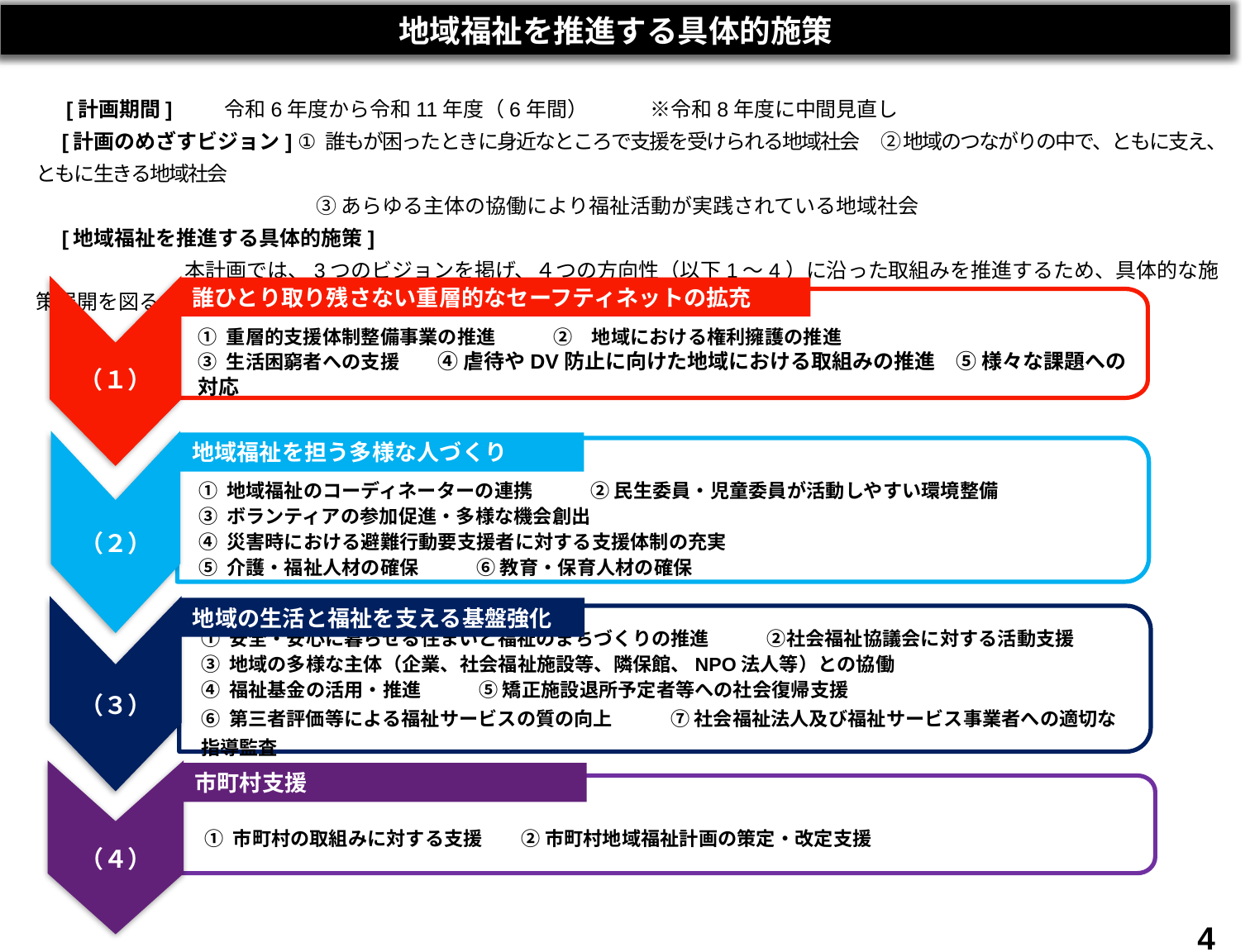

地域福祉を推進する具体的施策

　[計画期間] 　　令和6年度から令和11年度（6年間）　　　※令和8年度に中間見直し
　[計画のめざすビジョン] ① 誰もが困ったときに身近なところで支援を受けられる地域社会　 ② 地域のつながりの中で、ともに支え、ともに生きる地域社会
　    　　　　　　　　　　　   ➂ あらゆる主体の協働により福祉活動が実践されている地域社会
　[地域福祉を推進する具体的施策]
　　　　          　本計画では、3つのビジョンを掲げ、４つの方向性（以下1～4）に沿った取組みを推進するため、具体的な施策展開を図る。

（１）
誰ひとり取り残さない重層的なセーフティネットの拡充

① 重層的支援体制整備事業の推進　　　②　地域における権利擁護の推進
➂ 生活困窮者への支援　　④ 虐待やDV防止に向けた地域における取組みの推進　⑤ 様々な課題への対応
（２）
地域福祉を担う多様な人づくり
① 地域福祉のコーディネーターの連携　　　② 民生委員・児童委員が活動しやすい環境整備
➂ ボランティアの参加促進・多様な機会創出
④ 災害時における避難行動要支援者に対する支援体制の充実
⑤ 介護・福祉人材の確保　　　⑥ 教育・保育人材の確保
（３）
地域の生活と福祉を支える基盤強化
① 安全・安心に暮らせる住まいと福祉のまちづくりの推進　　　②社会福祉協議会に対する活動支援
③ 地域の多様な主体（企業、社会福祉施設等、隣保館、NPO法人等）との協働
④ 福祉基金の活用・推進　　　⑤ 矯正施設退所予定者等への社会復帰支援
⑥ 第三者評価等による福祉サービスの質の向上　　　⑦ 社会福祉法人及び福祉サービス事業者への適切な指導監査
（４）
市町村支援

① 市町村の取組みに対する支援　　② 市町村地域福祉計画の策定・改定支援
4
5